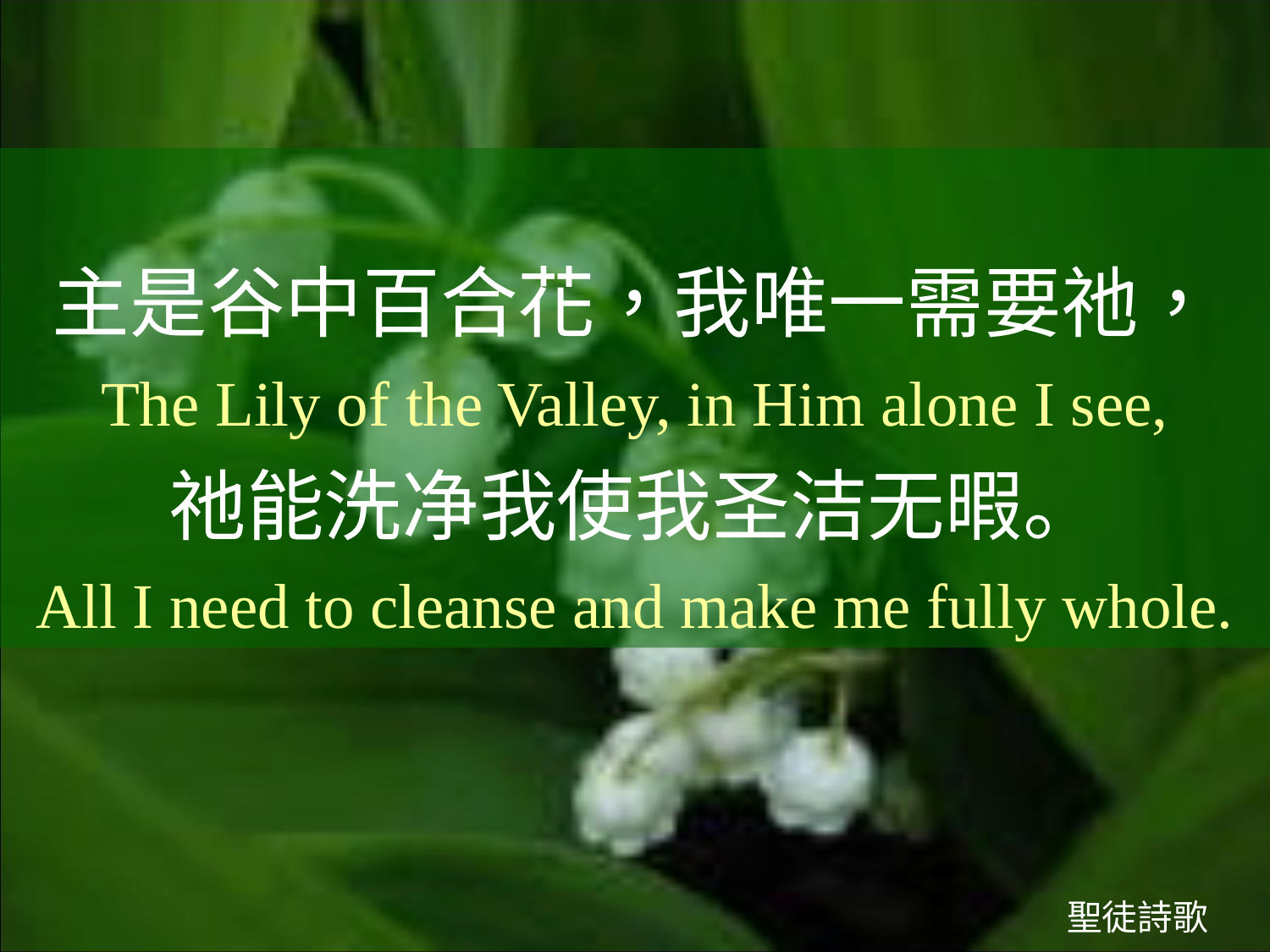

主是谷中百合花，我唯一需要祂，
The Lily of the Valley, in Him alone I see,
祂能洗净我使我圣洁无暇。
All I need to cleanse and make me fully whole.
聖徒詩歌